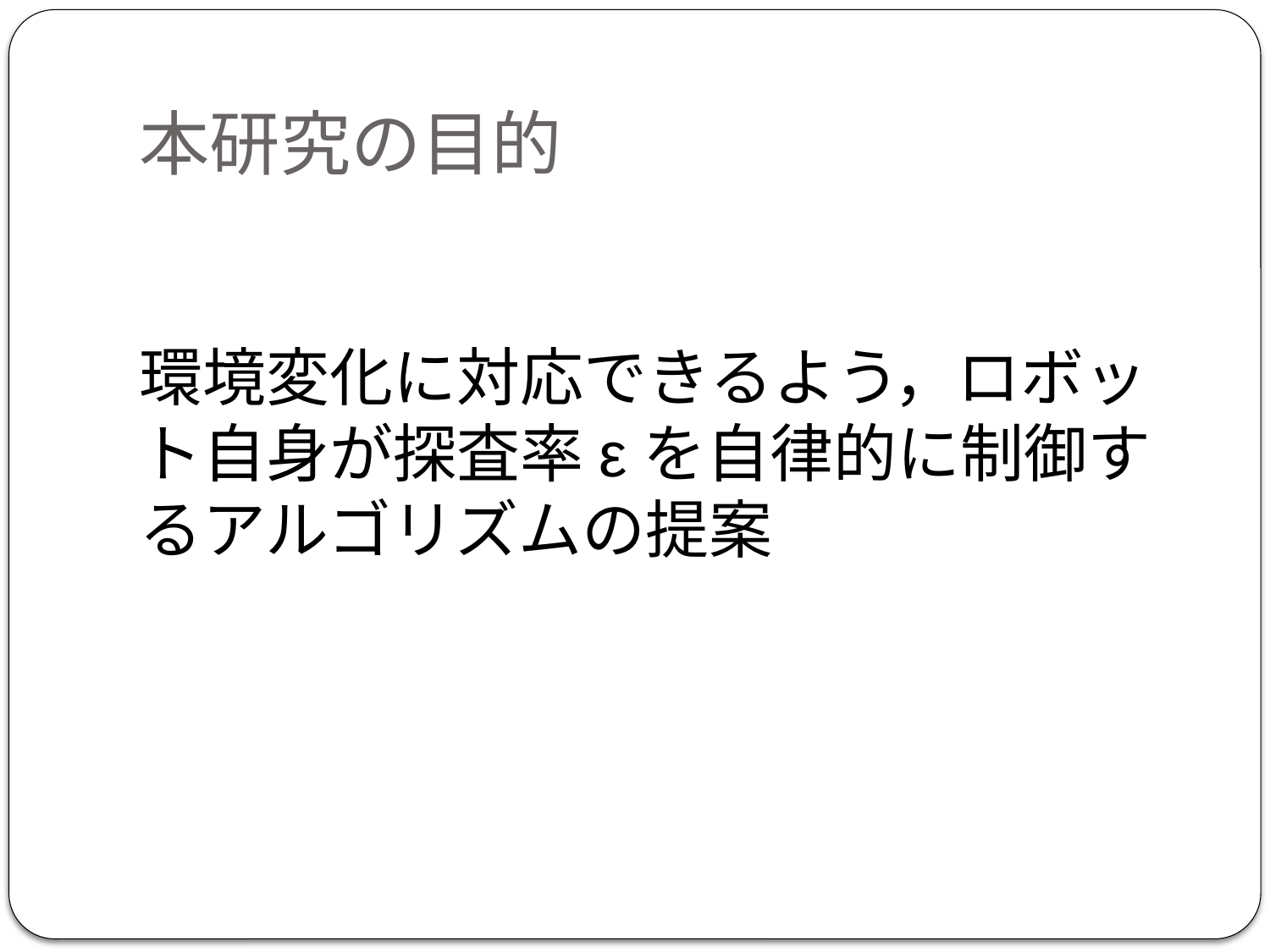

# 本研究の目的

環境変化に対応できるよう，ロボット自身が探査率εを自律的に制御するアルゴリズムの提案